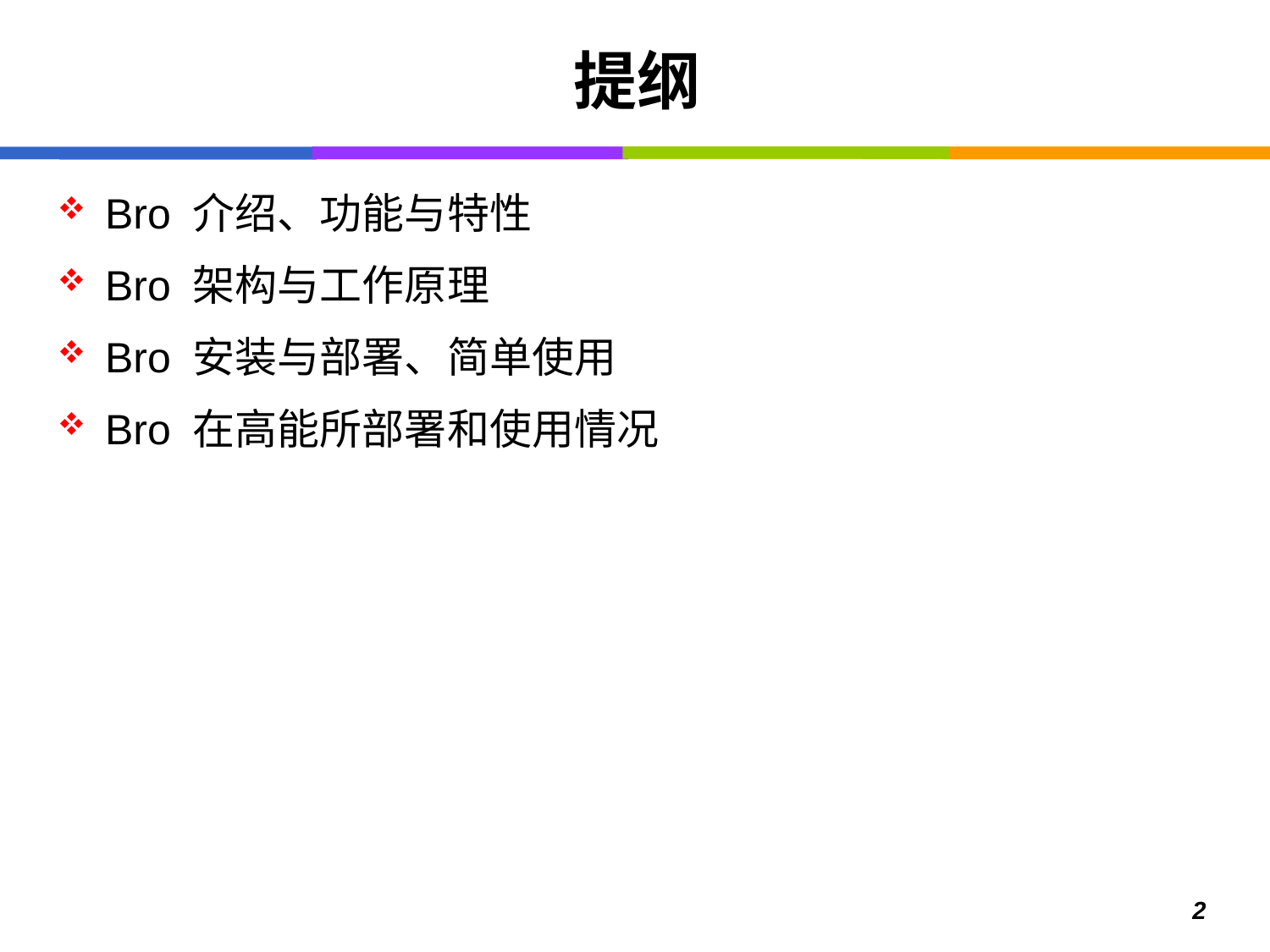

# 提纲
Bro 介绍、功能与特性
Bro 架构与工作原理
Bro 安装与部署、简单使用
Bro 在高能所部署和使用情况

2